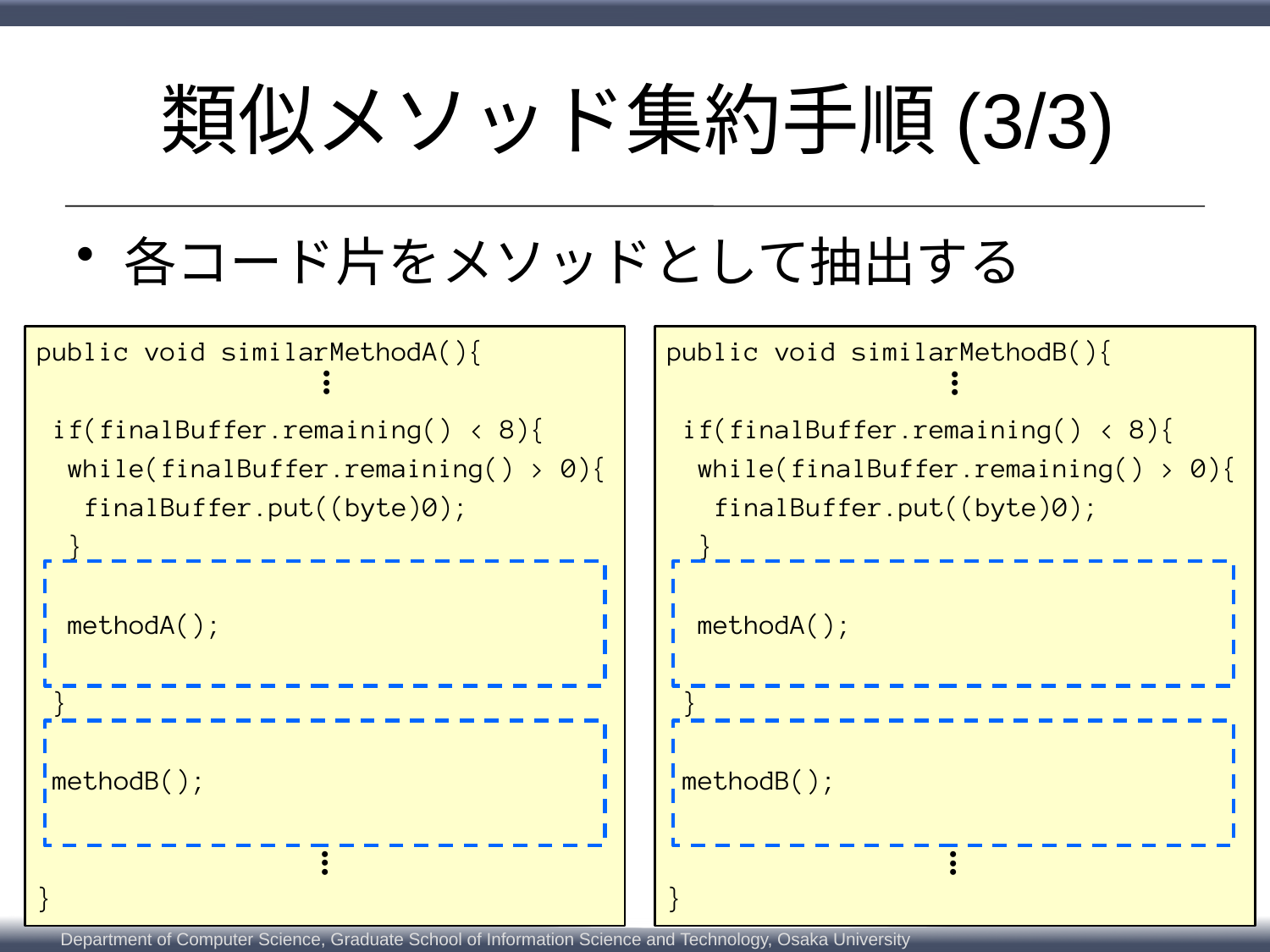

# 類似メソッド集約手順(3/3)
各コード片をメソッドとして抽出する
public void similarMethodA(){

 if(finalBuffer.remaining() < 8){
  while(finalBuffer.remaining() > 0){
   finalBuffer.put((byte)0);
  }

  methodA();

 }

 methodB();

}
public void similarMethodB(){

 if(finalBuffer.remaining() < 8){
  while(finalBuffer.remaining() > 0){
   finalBuffer.put((byte)0);
  }

  methodA();

 }

 methodB();

}
・
・
・
・
・
・

・
・
・
・
・
・
10